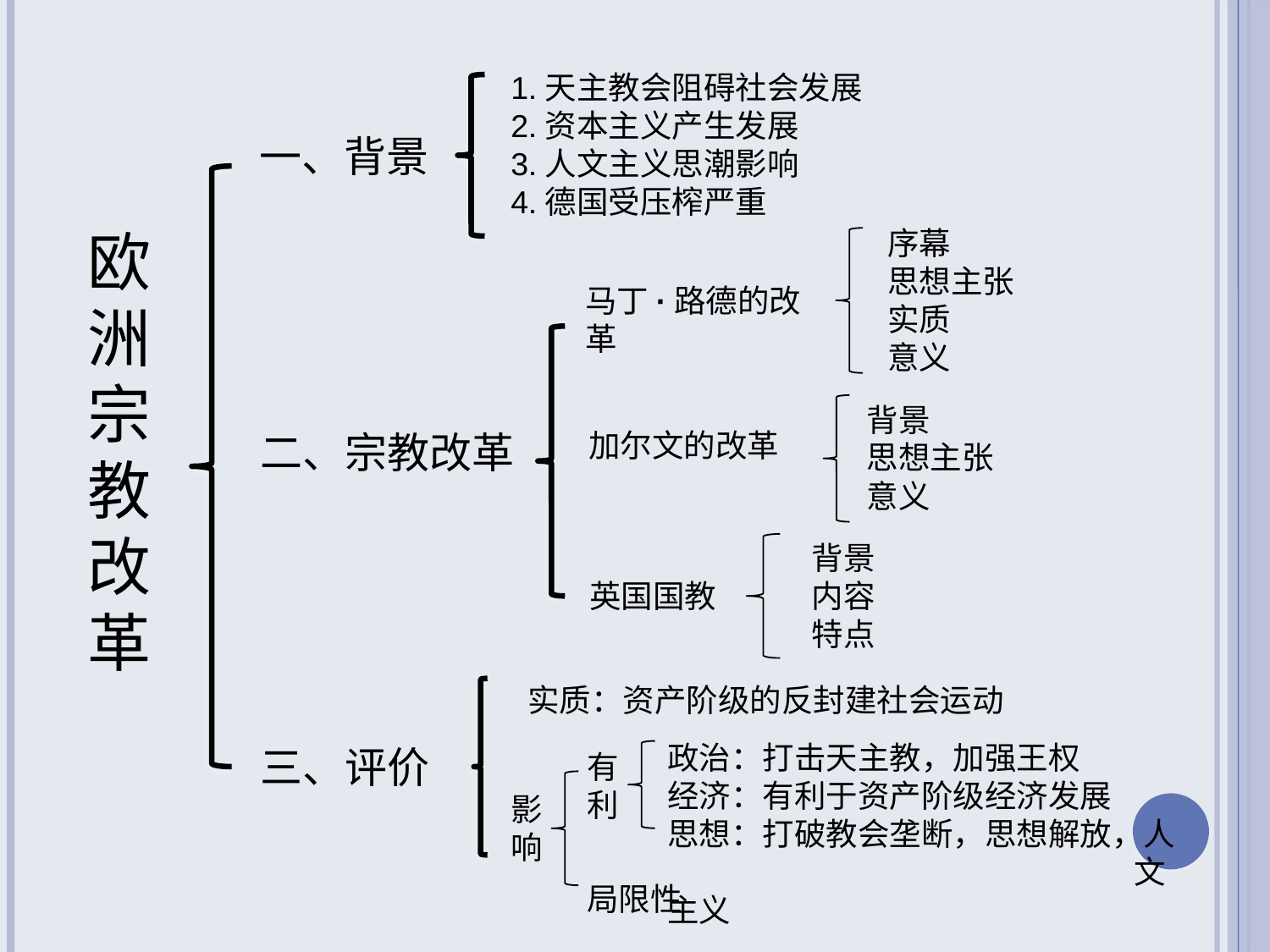

1.天主教会阻碍社会发展
2.资本主义产生发展
3.人文主义思潮影响
4.德国受压榨严重

一、背景

欧洲宗教改革
序幕
思想主张
实质
意义

马丁·路德的改革

背景
思想主张
意义

二、宗教改革
加尔文的改革
背景
内容
特点

英国国教
实质：资产阶级的反封建社会运动

政治：打击天主教，加强王权
经济：有利于资产阶级经济发展
思想：打破教会垄断，思想解放，人                                                                  文主义
三、评价

有利

影响
局限性